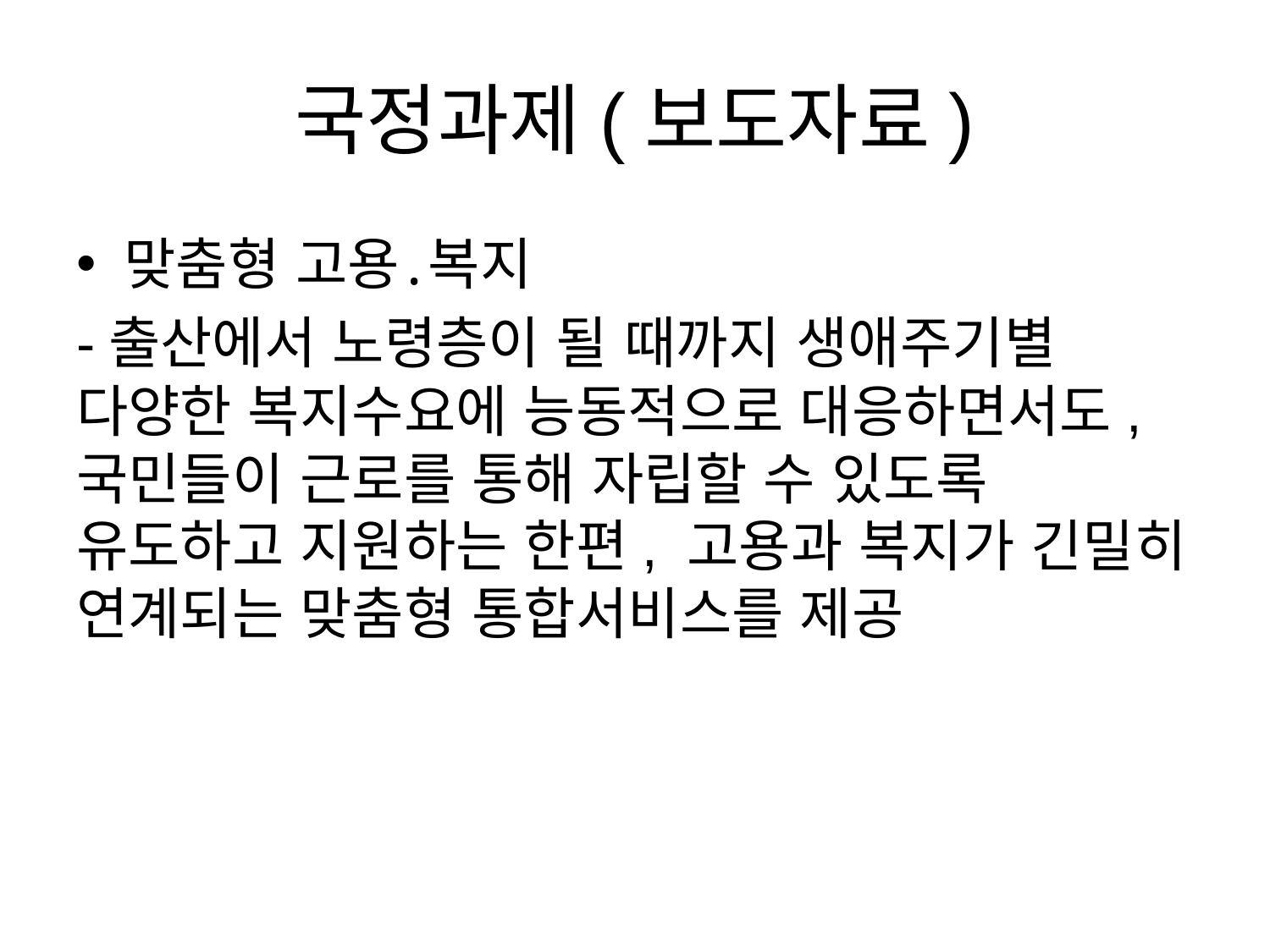

# 국정과제(보도자료)
맞춤형 고용․복지
-출산에서 노령층이 될 때까지 생애주기별 다양한 복지수요에 능동적으로 대응하면서도, 국민들이 근로를 통해 자립할 수 있도록 유도하고 지원하는 한편, 고용과 복지가 긴밀히 연계되는 맞춤형 통합서비스를 제공